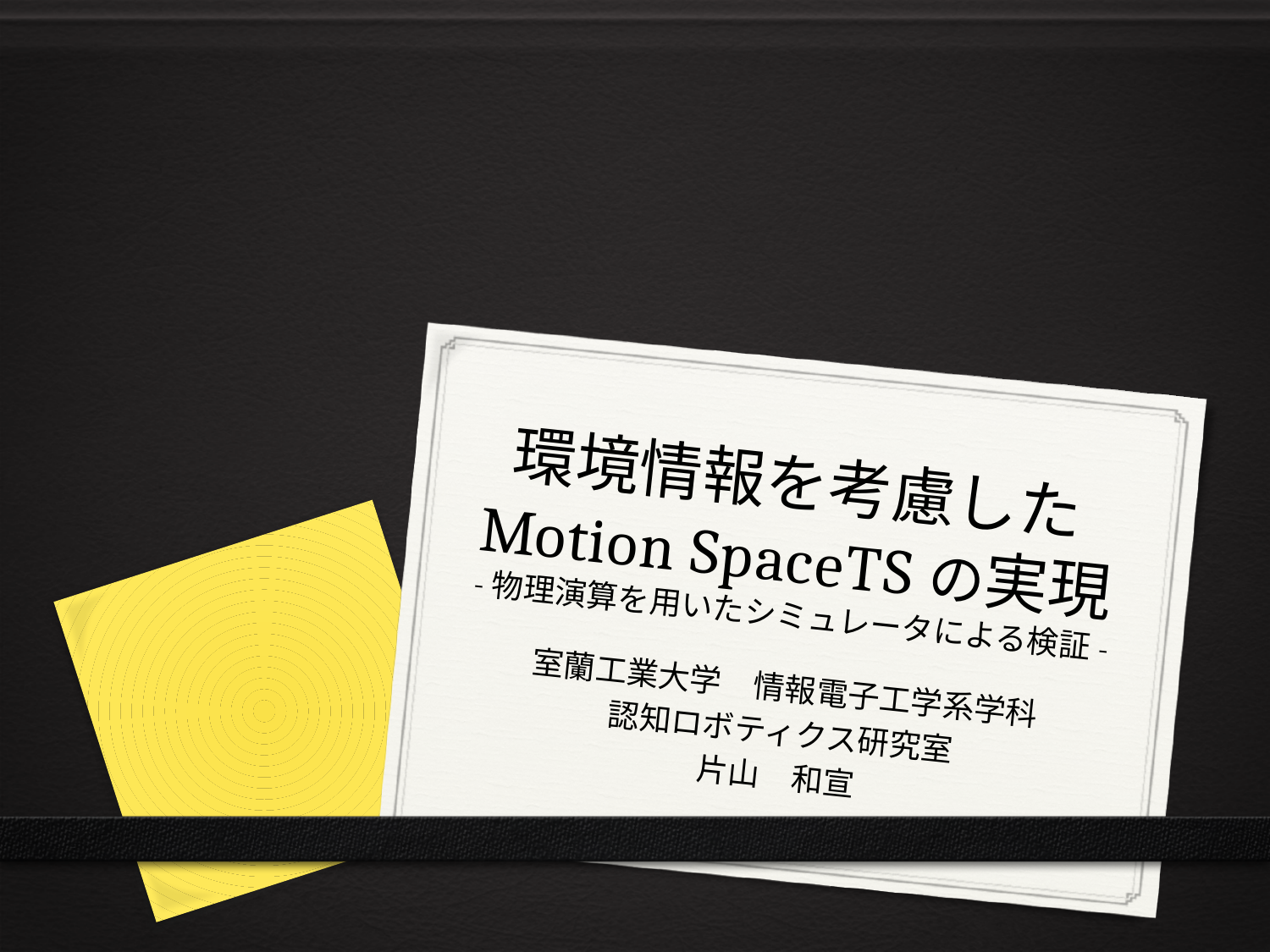

# 環境情報を考慮したMotion SpaceTSの実現 -物理演算を用いたシミュレータによる検証-
室蘭工業大学　情報電子工学系学科
認知ロボティクス研究室
片山　和宣